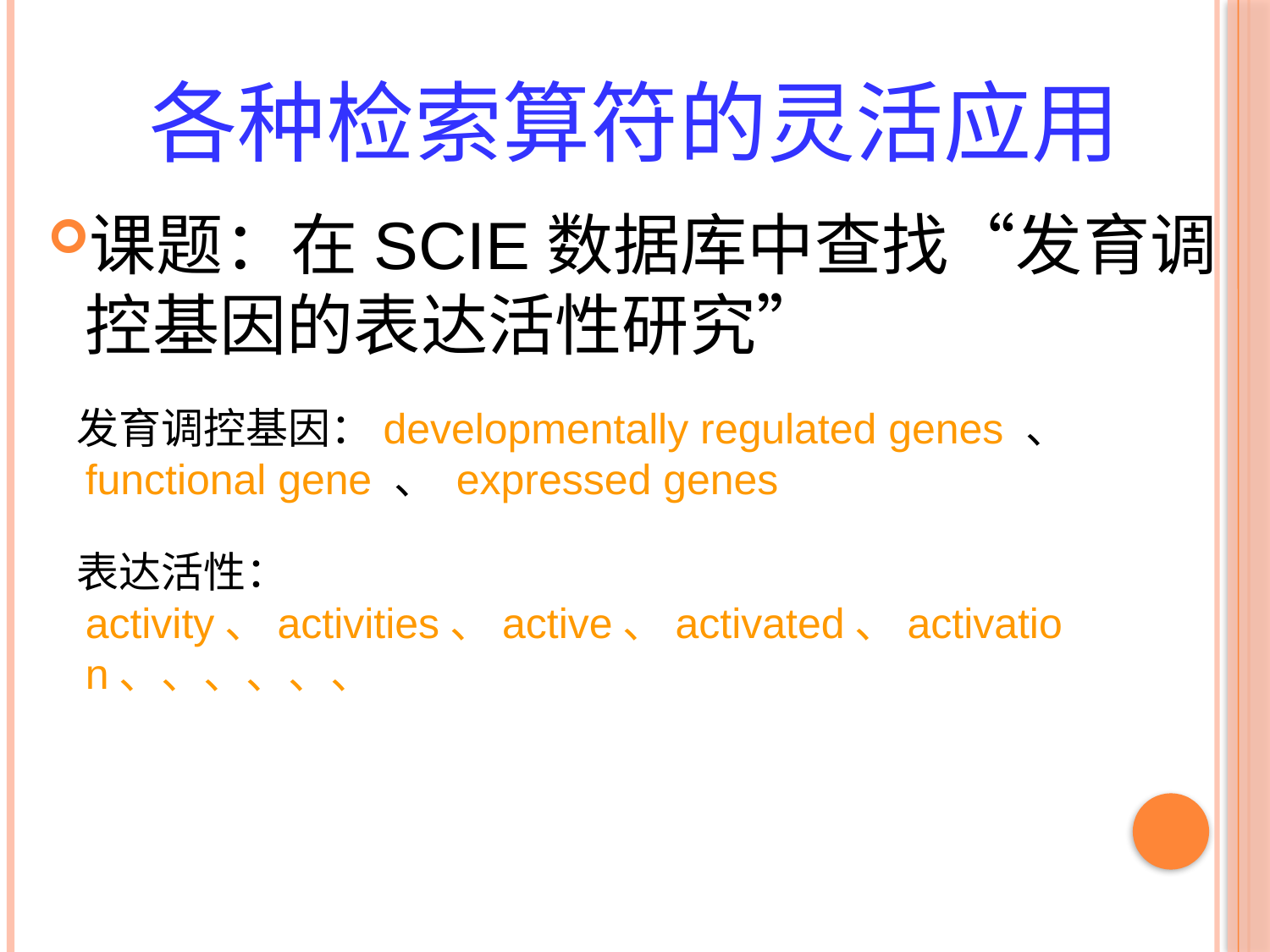

# 各种检索算符的灵活应用
课题：在SCIE数据库中查找“发育调控基因的表达活性研究”

  发育调控基因：developmentally regulated genes 、 functional gene 、 expressed genes

  表达活性：activity、activities、active、activated、activation、、、、、、